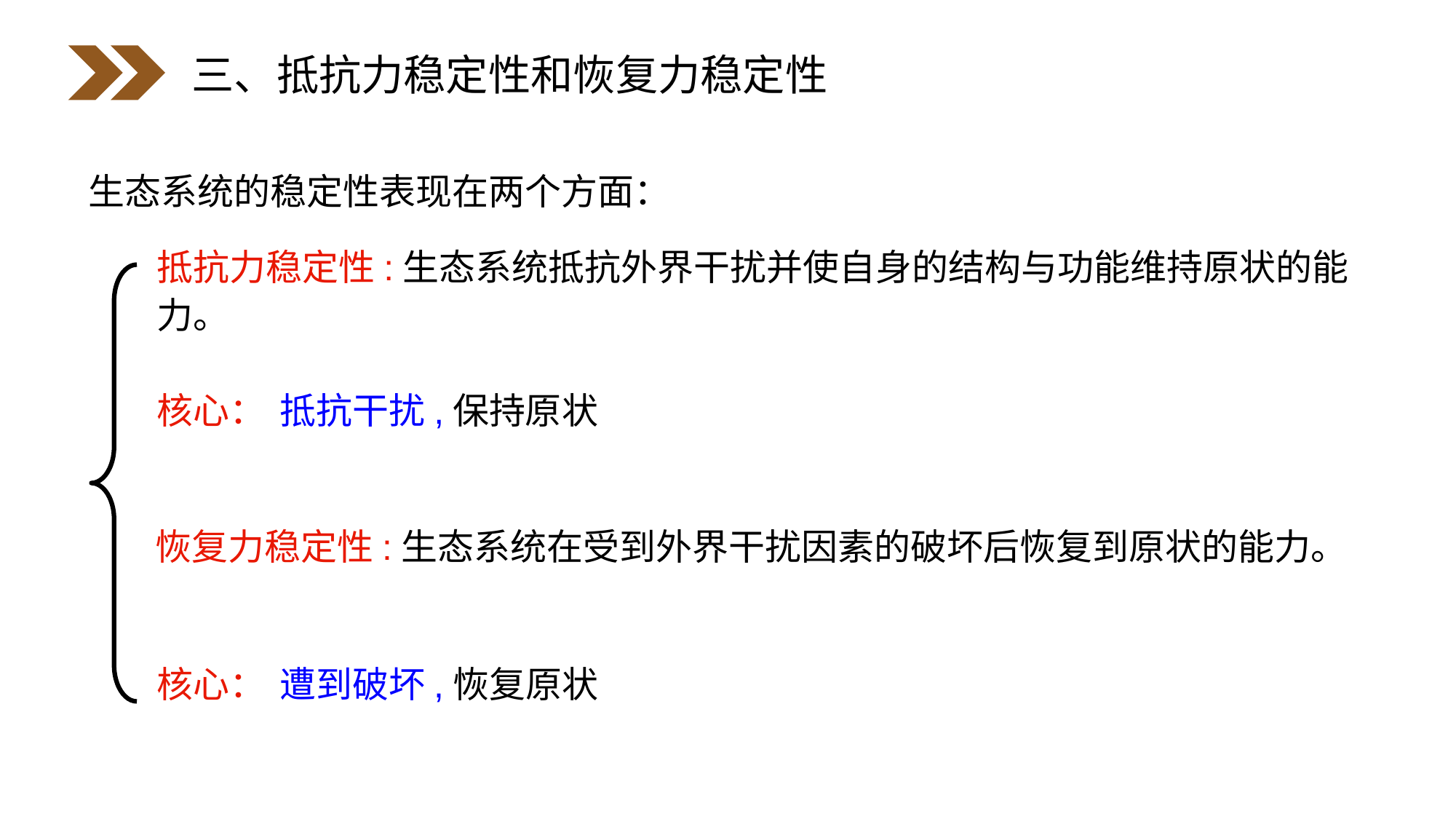

三、抵抗力稳定性和恢复力稳定性

生态系统的稳定性表现在两个方面：
抵抗力稳定性:生态系统抵抗外界干扰并使自身的结构与功能维持原状的能力。

抵抗干扰,保持原状
核心：
恢复力稳定性:生态系统在受到外界干扰因素的破坏后恢复到原状的能力。
遭到破坏,恢复原状
核心：